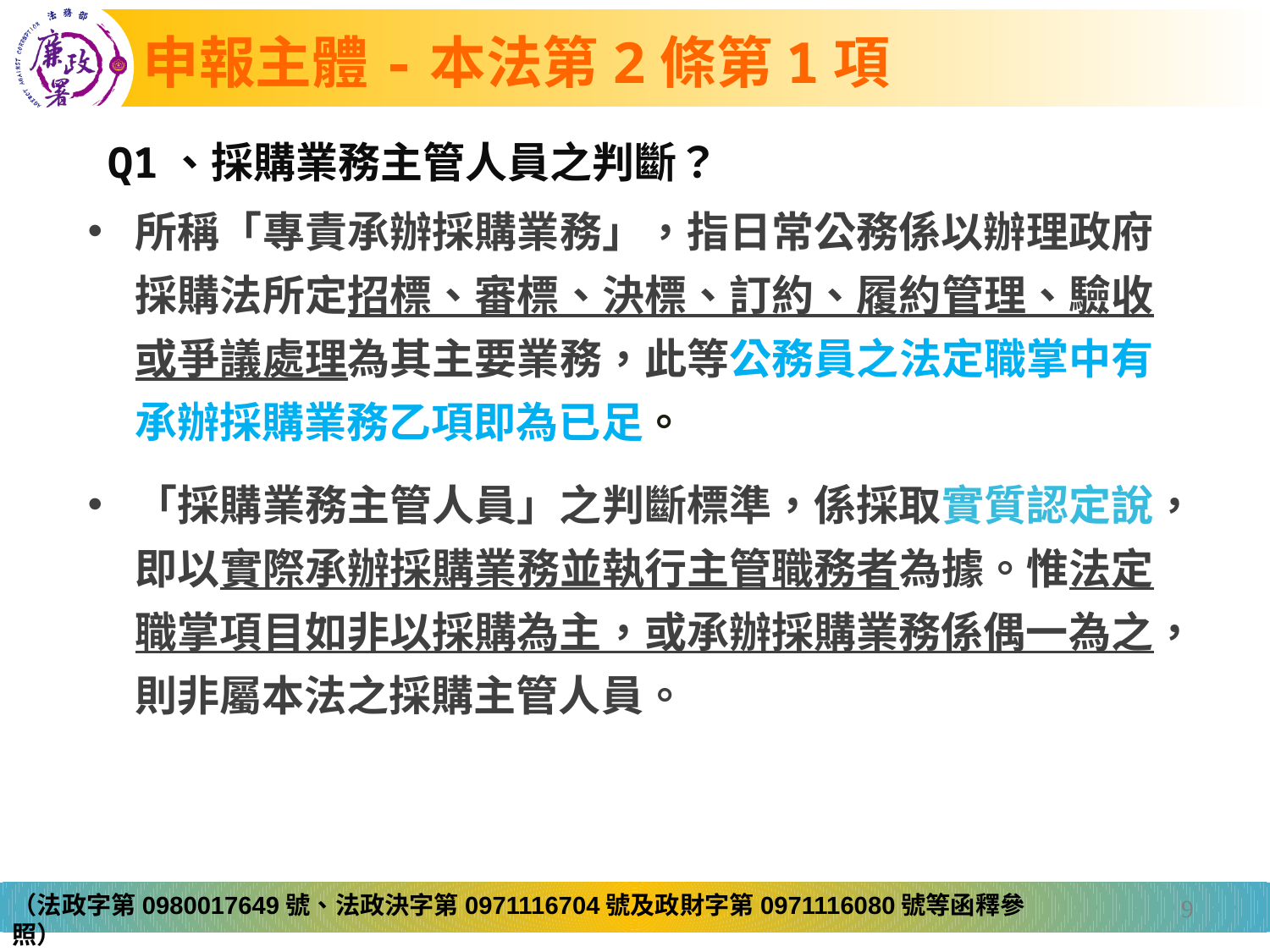

申報主體-本法第2條第1項
Q1、採購業務主管人員之判斷？
所稱「專責承辦採購業務」，指日常公務係以辦理政府採購法所定招標、審標、決標、訂約、履約管理、驗收或爭議處理為其主要業務，此等公務員之法定職掌中有承辦採購業務乙項即為已足。
「採購業務主管人員」之判斷標準，係採取實質認定說，即以實際承辦採購業務並執行主管職務者為據。惟法定職掌項目如非以採購為主，或承辦採購業務係偶一為之，則非屬本法之採購主管人員。
代理√
兼任√
9
（法政字第0980017649號、法政決字第0971116704號及政財字第0971116080號等函釋參照）